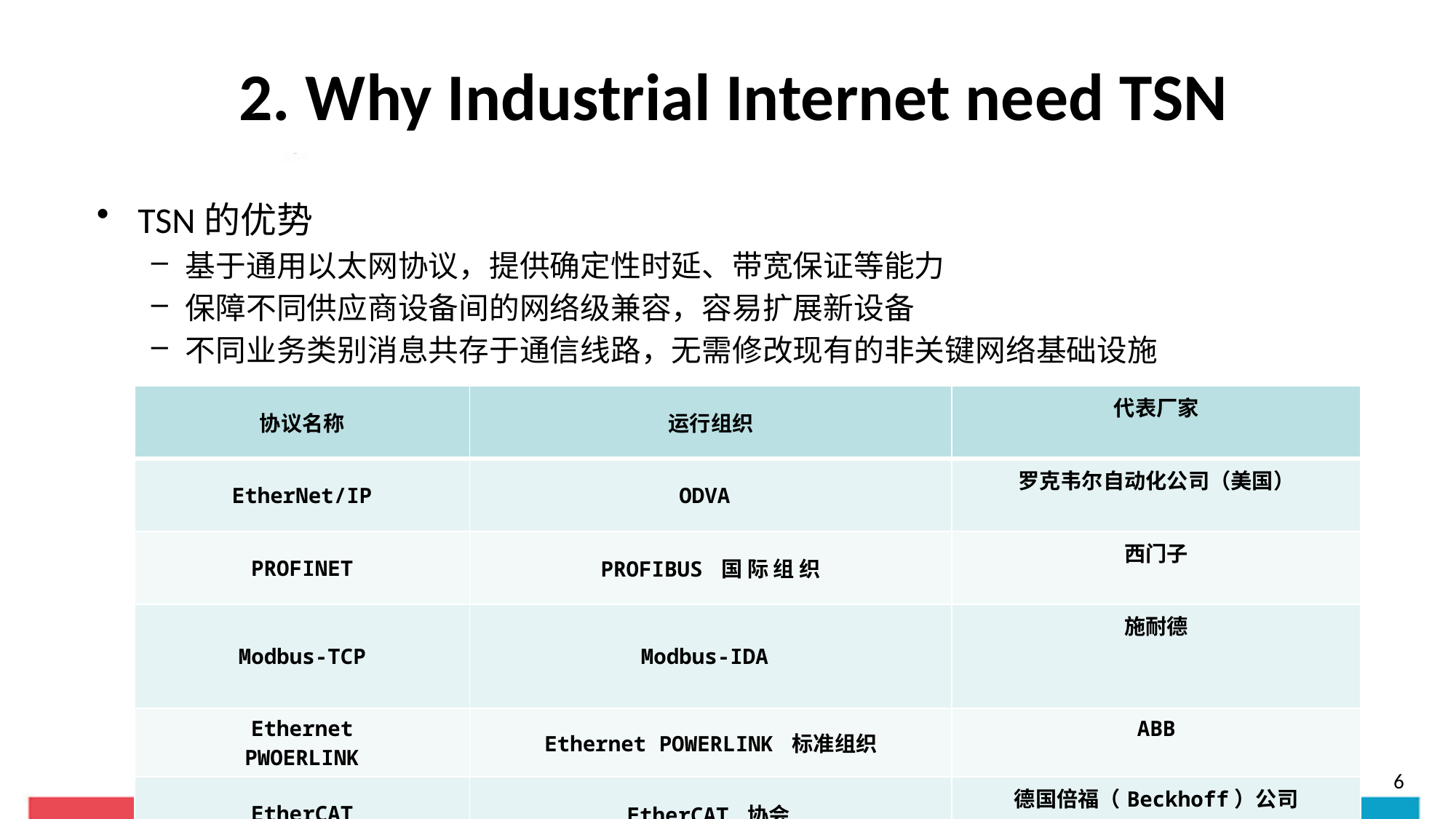

# 2. Why Industrial Internet need TSN
TSN的优势
基于通用以太网协议，提供确定性时延、带宽保证等能力
保障不同供应商设备间的网络级兼容，容易扩展新设备
不同业务类别消息共存于通信线路，无需修改现有的非关键网络基础设施
| 协议名称 | 运行组织 | 代表厂家 |
| --- | --- | --- |
| EtherNet/IP | ODVA | 罗克韦尔自动化公司（美国） |
| PROFINET | PROFIBUS 国 际 组 织 | 西门子 |
| Modbus-TCP | Modbus-IDA | 施耐德 |
| Ethernet PWOERLINK | Ethernet POWERLINK 标准组织 | ABB |
| EtherCAT | EtherCAT 协会 | 德国倍福（Beckhoff）公司 |
| CC-LINK | CC-Link 协会 | 日本三菱 |
6